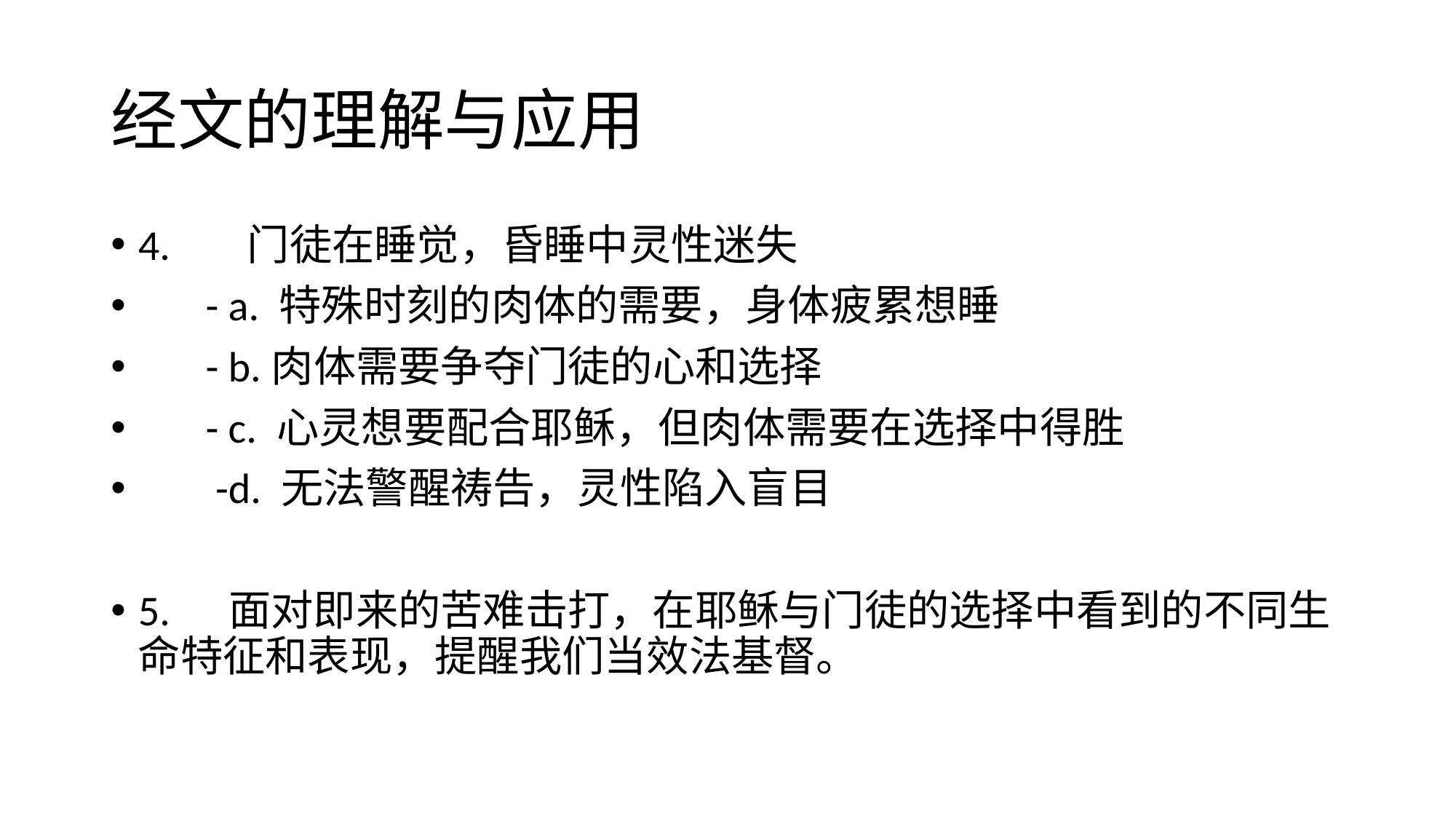

# 经文的理解与应用
4.	门徒在睡觉，昏睡中灵性迷失
       - a. 特殊时刻的肉体的需要，身体疲累想睡
       - b.肉体需要争夺门徒的心和选择
       - c. 心灵想要配合耶稣，但肉体需要在选择中得胜
        -d. 无法警醒祷告，灵性陷入盲目

5.     面对即来的苦难击打，在耶稣与门徒的选择中看到的不同生命特征和表现，提醒我们当效法基督。